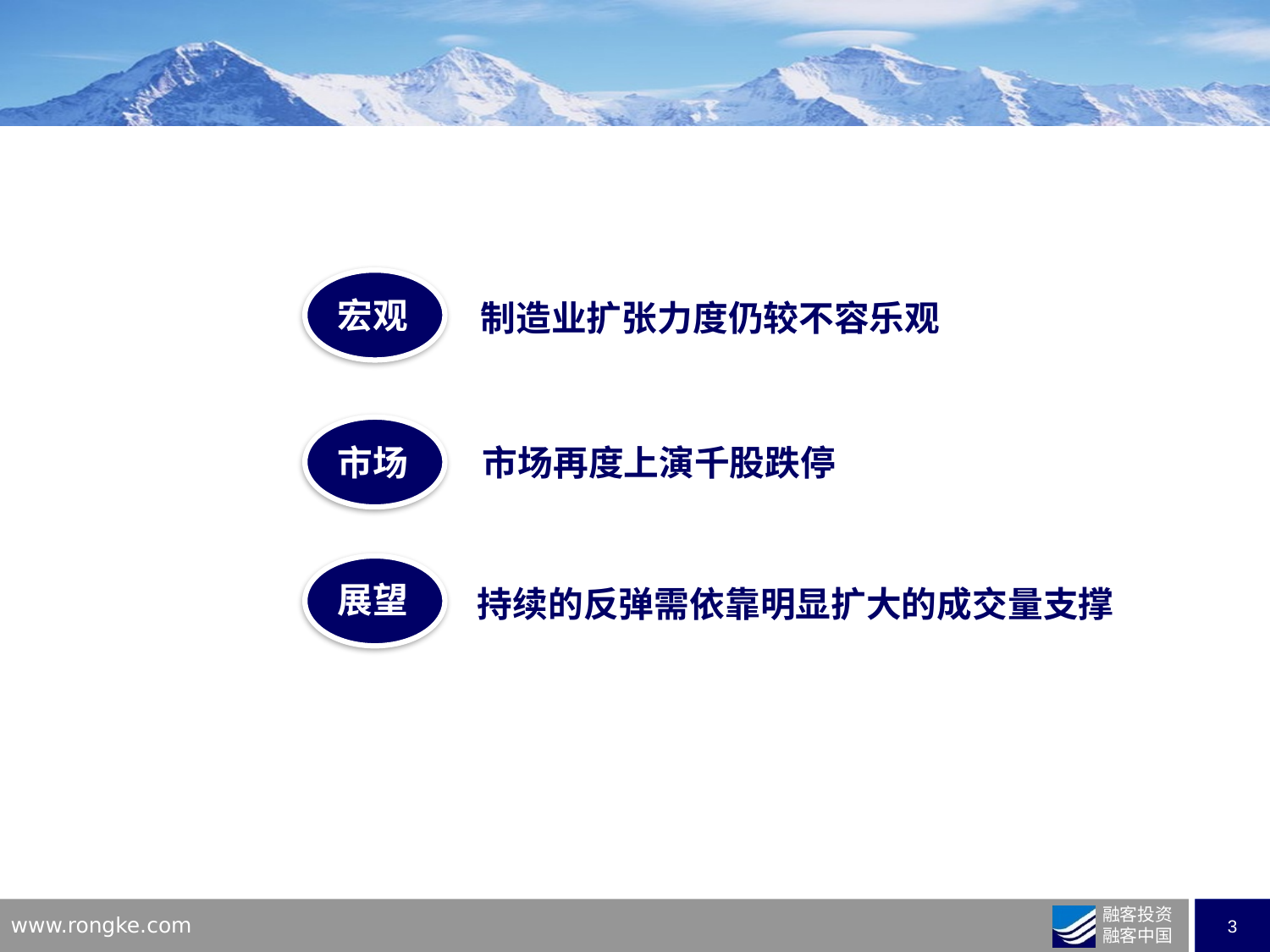

宏观
制造业扩张力度仍较不容乐观

市场
市场再度上演千股跌停

展望
持续的反弹需依靠明显扩大的成交量支撑
业务